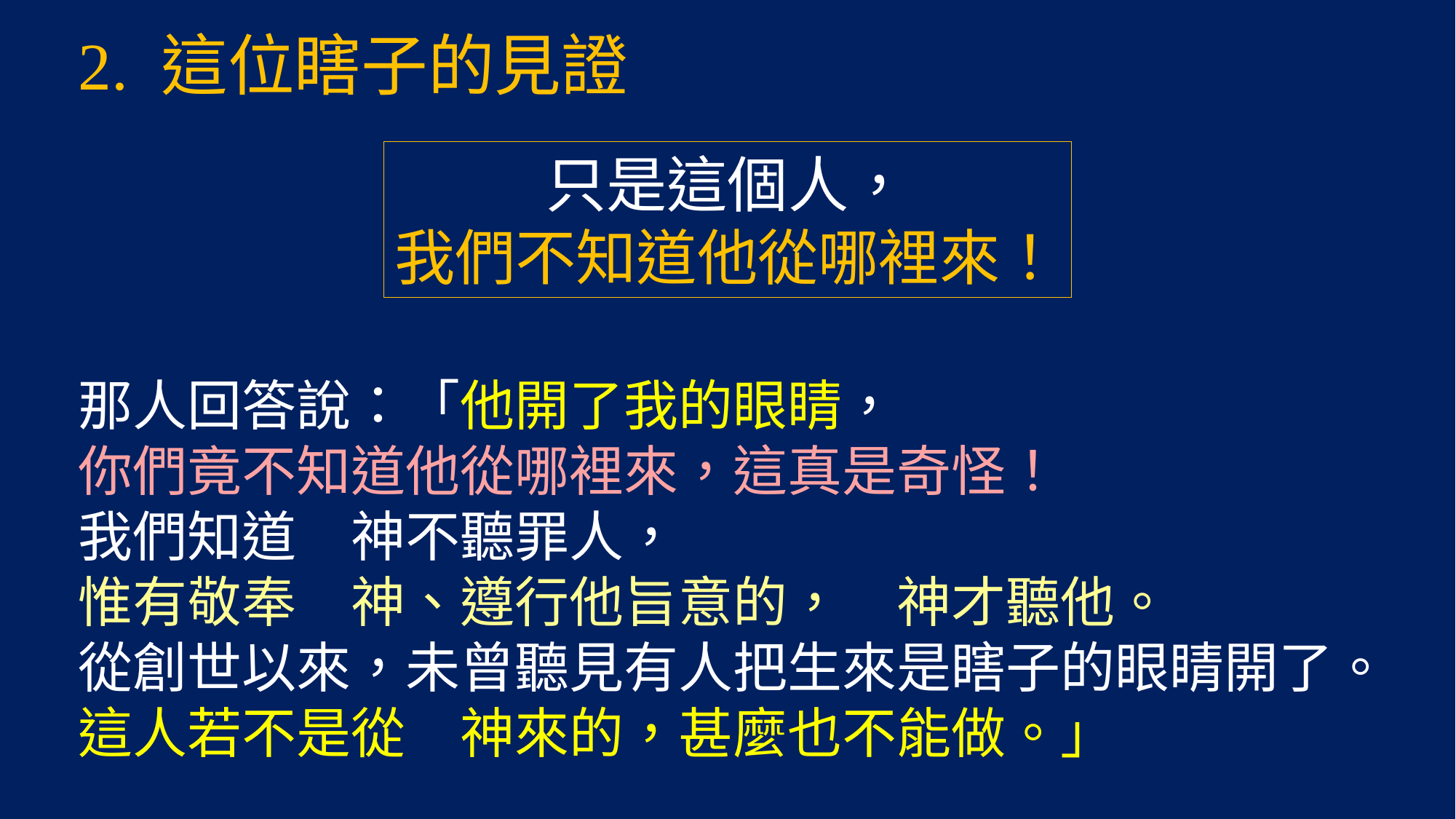

2. 這位瞎子的見證

那人回答說：「他開了我的眼睛，
你們竟不知道他從哪裡來，這真是奇怪！
我們知道　神不聽罪人，
惟有敬奉　神、遵行他旨意的，　神才聽他。
從創世以來，未曾聽見有人把生來是瞎子的眼睛開了。
這人若不是從　神來的，甚麼也不能做。」
只是這個人，
我們不知道他從哪裡來！
#